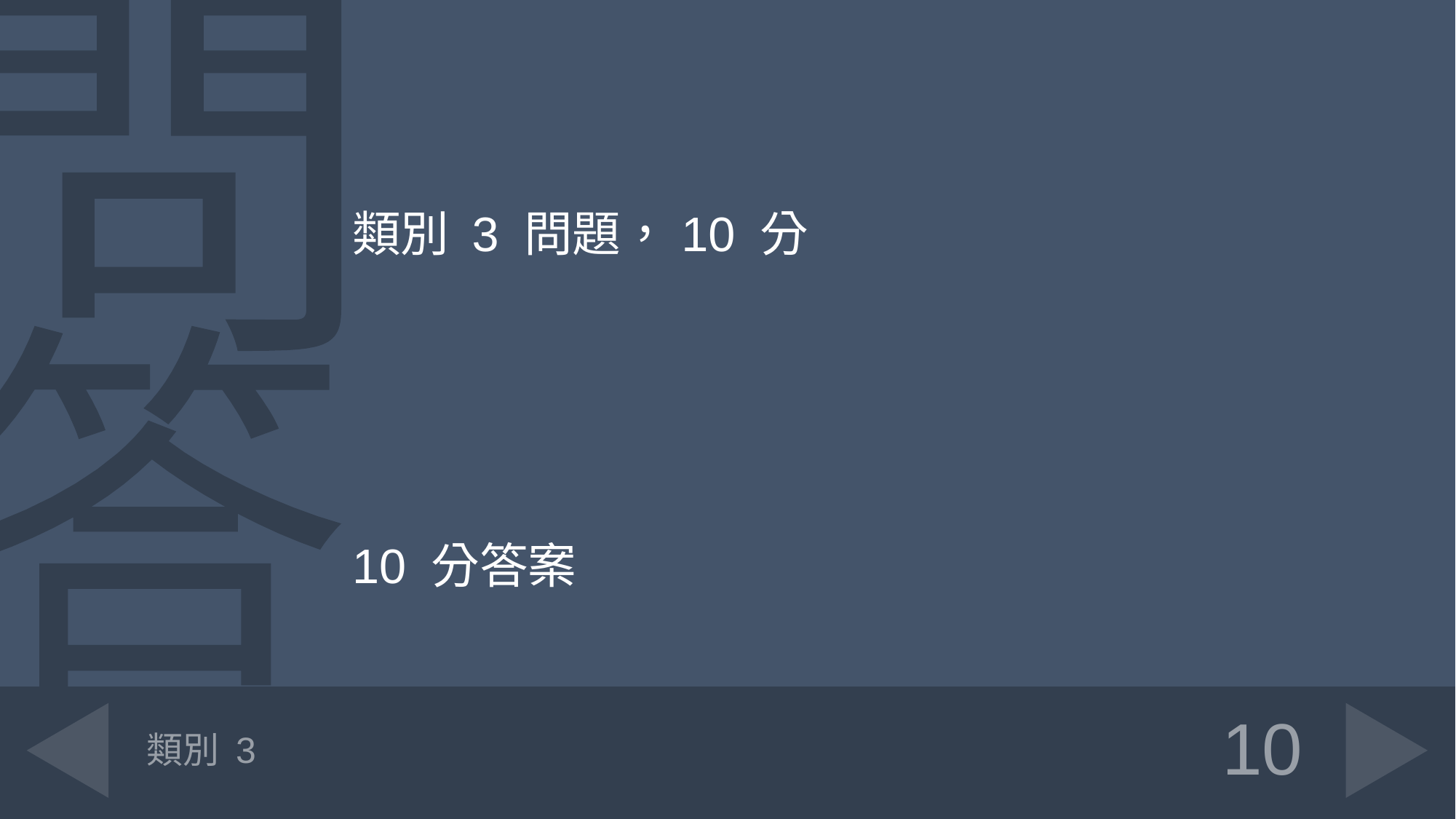

類別 3 問題，10 分
10 分答案
# 類別 3
10